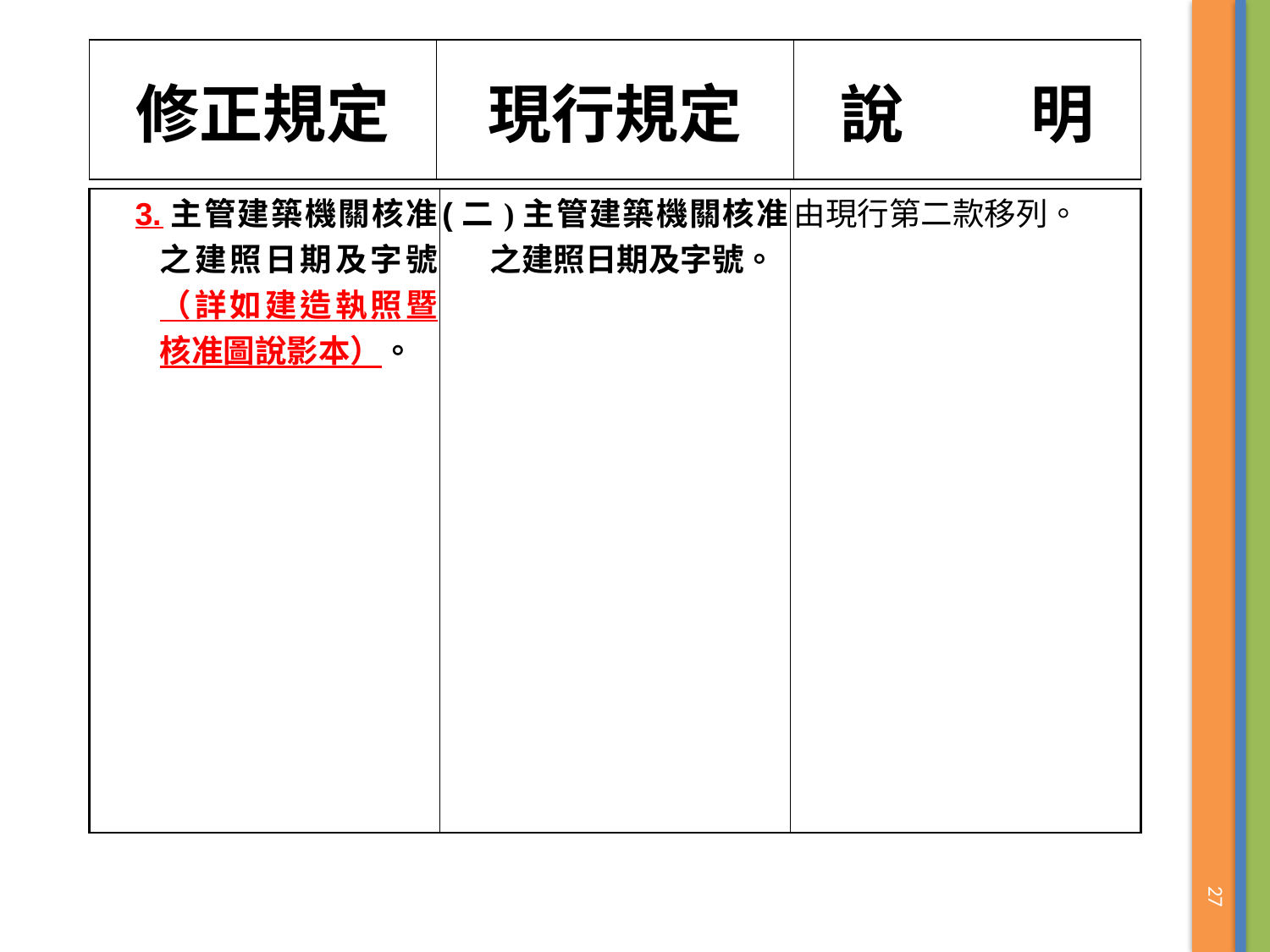

| 修正規定 | 現行規定 | 說　　明 |
| --- | --- | --- |
| 3.主管建築機關核准之建照日期及字號（詳如建造執照暨核准圖說影本）。 | (二)主管建築機關核准之建照日期及字號。 | 由現行第二款移列。 |
| --- | --- | --- |
27